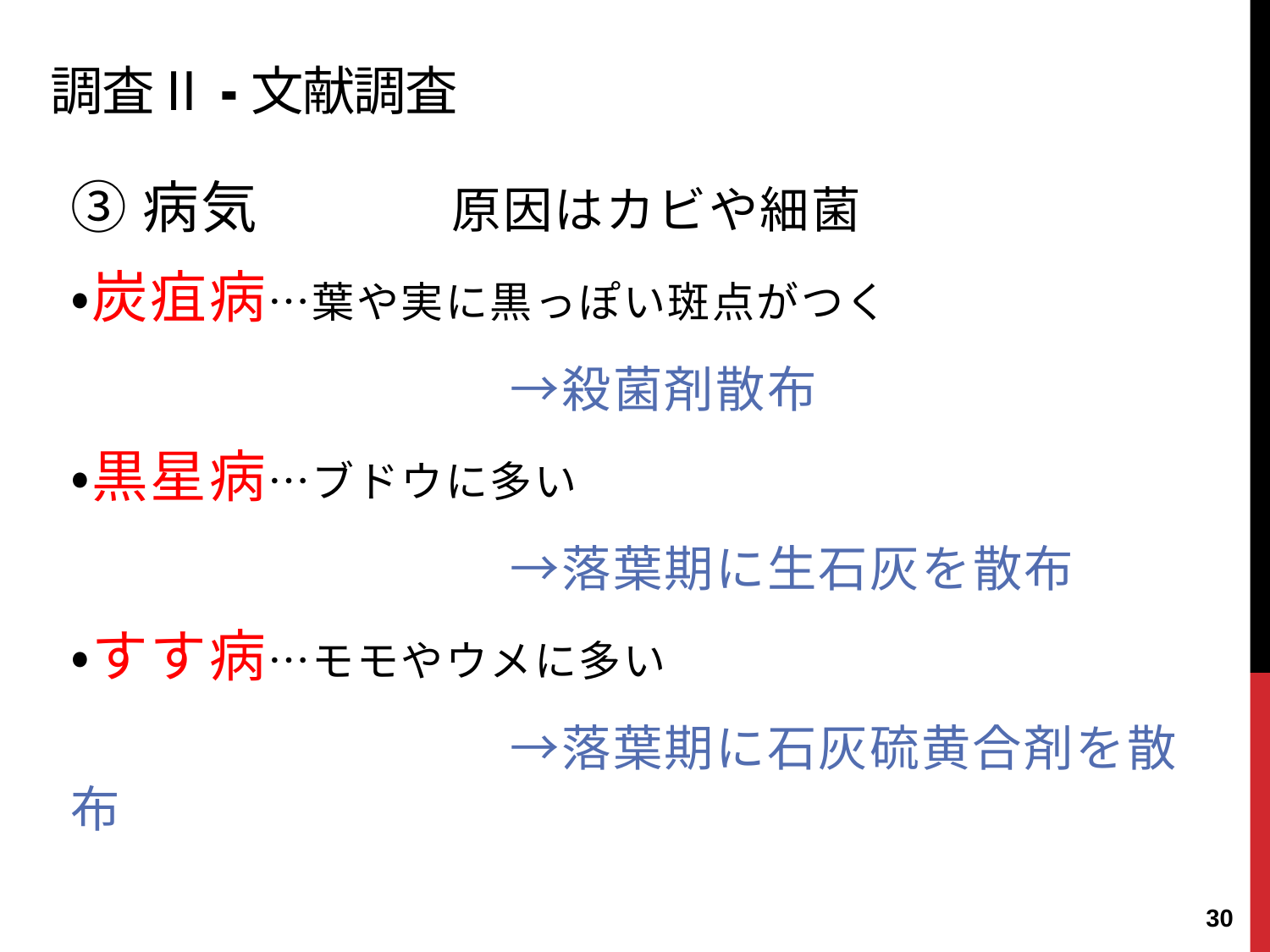

# 調査Ⅱ-文献調査
③病気		原因はカビや細菌
・炭疽病…葉や実に黒っぽい斑点がつく
　　　		　→殺菌剤散布
・黒星病…ブドウに多い
　　　		　→落葉期に生石灰を散布
・すす病…モモやウメに多い
　　　		　→落葉期に石灰硫黄合剤を散布

30